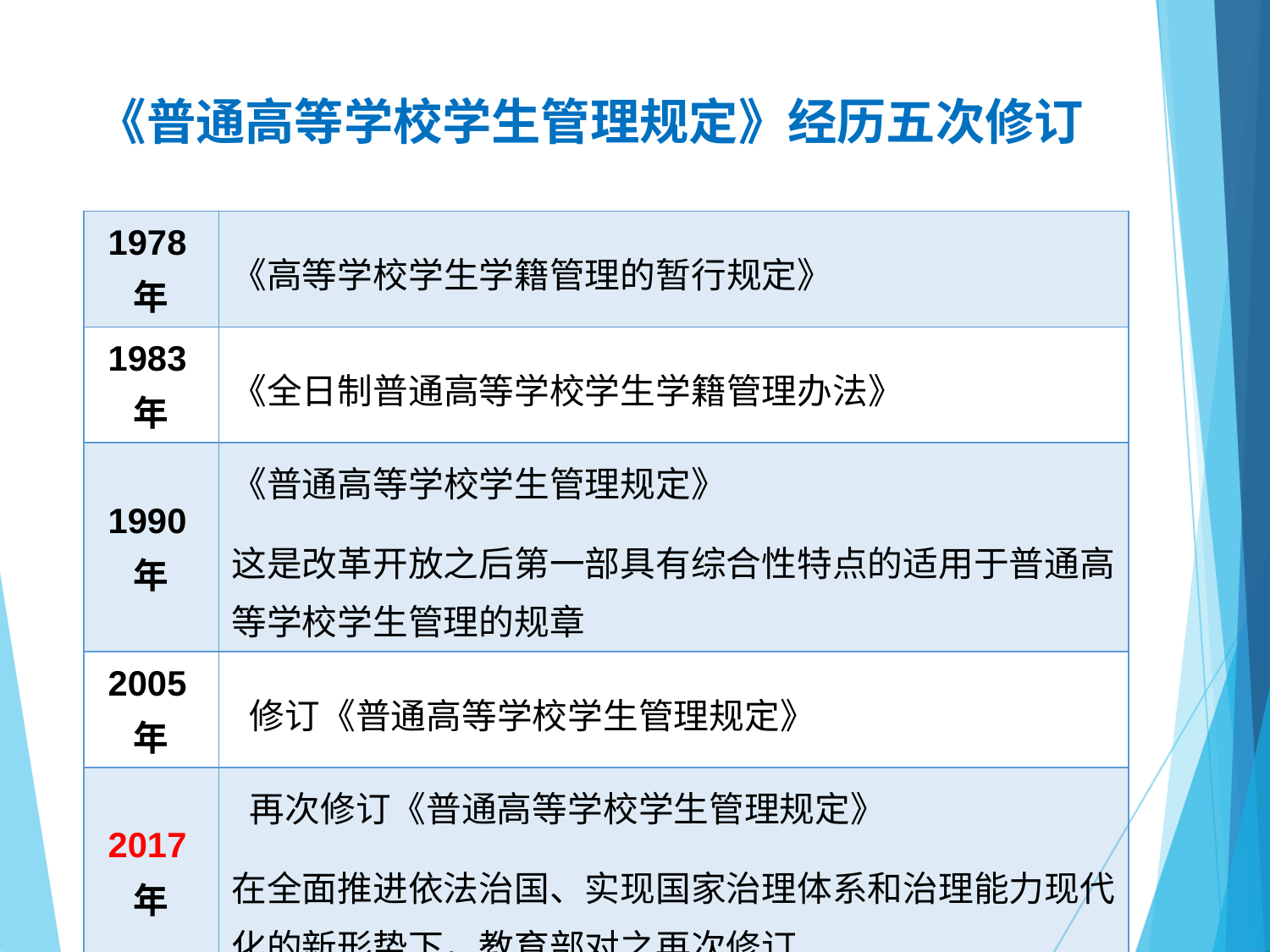

# 《普通高等学校学生管理规定》经历五次修订
| 1978年 | 《高等学校学生学籍管理的暂行规定》 |
| --- | --- |
| 1983年 | 《全日制普通高等学校学生学籍管理办法》 |
| 1990年 | 《普通高等学校学生管理规定》 这是改革开放之后第一部具有综合性特点的适用于普通高等学校学生管理的规章 |
| 2005年 | 修订《普通高等学校学生管理规定》 |
| 2017年 | 再次修订《普通高等学校学生管理规定》 在全面推进依法治国、实现国家治理体系和治理能力现代化的新形势下，教育部对之再次修订 |